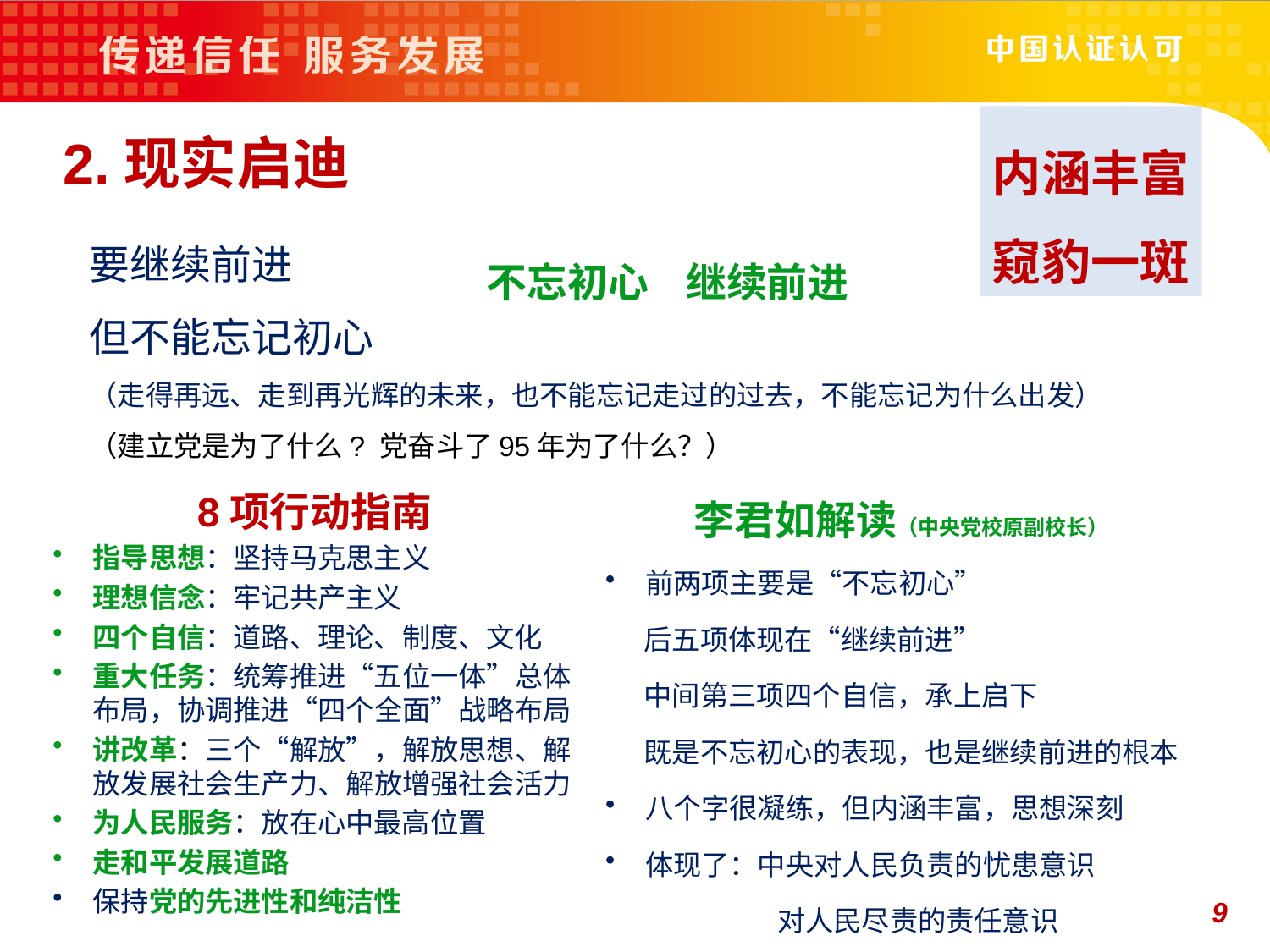

内涵丰富
窥豹一斑
 2.现实启迪
要继续前进
但不能忘记初心
（走得再远、走到再光辉的未来，也不能忘记走过的过去，不能忘记为什么出发）
（建立党是为了什么? 党奋斗了95年为了什么？）
不忘初心    继续前进
李君如解读（中央党校原副校长）
前两项主要是“不忘初心”
     后五项体现在“继续前进”
     中间第三项四个自信，承上启下
     既是不忘初心的表现，也是继续前进的根本
八个字很凝练，但内涵丰富，思想深刻
体现了：中央对人民负责的忧患意识
                          对人民尽责的责任意识
8项行动指南
指导思想：坚持马克思主义
理想信念：牢记共产主义
四个自信：道路、理论、制度、文化
重大任务：统筹推进“五位一体”总体布局，协调推进“四个全面”战略布局
讲改革：三个“解放”，解放思想、解放发展社会生产力、解放增强社会活力
为人民服务：放在心中最高位置
走和平发展道路
保持党的先进性和纯洁性
9